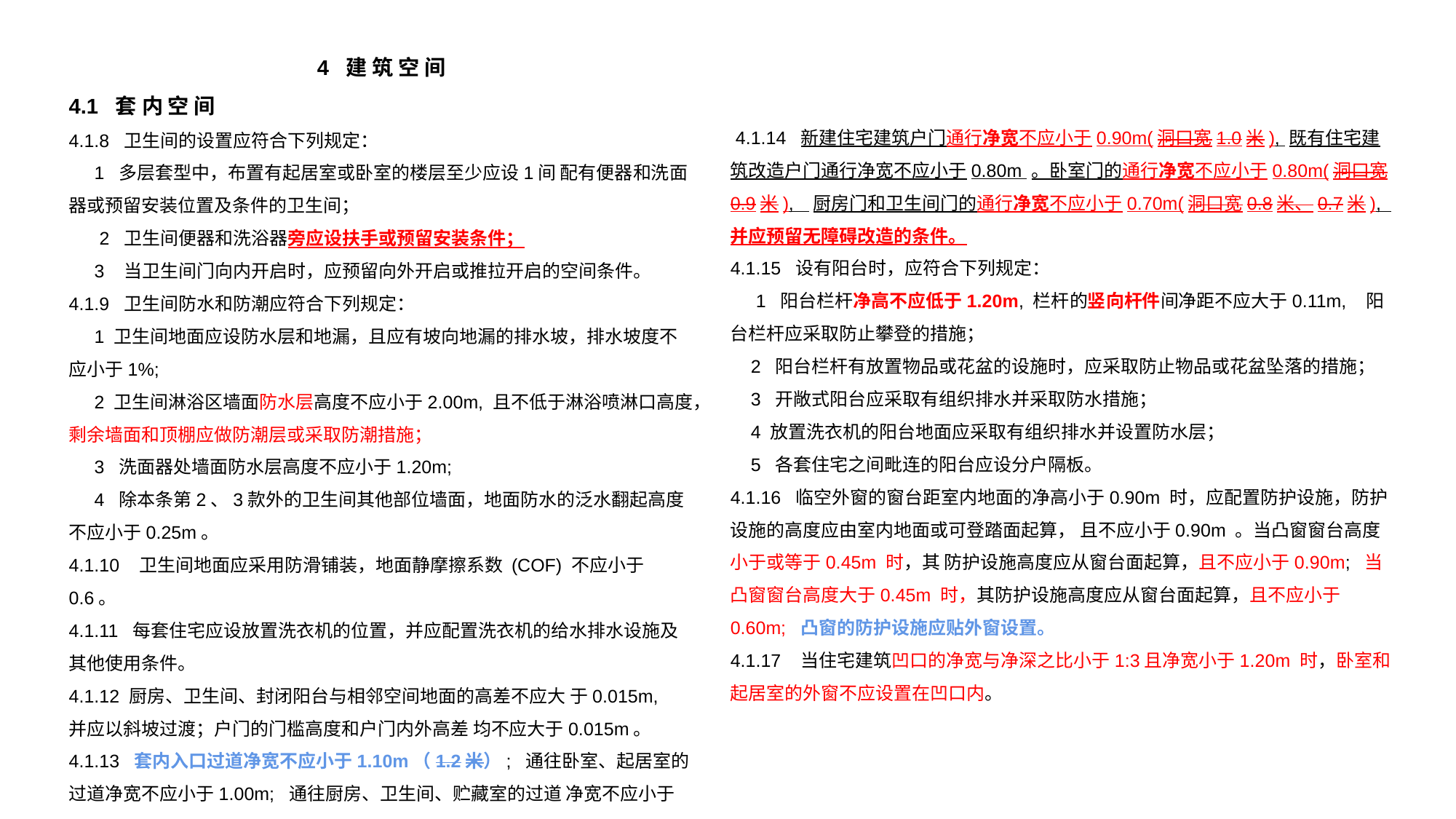

4  建 筑 空 间
4.1  套 内 空 间
4.1.8  卫生间的设置应符合下列规定：
     1  多层套型中，布置有起居室或卧室的楼层至少应设1间 配有便器和洗面器或预留安装位置及条件的卫生间；
      2  卫生间便器和洗浴器旁应设扶手或预留安装条件；
     3   当卫生间门向内开启时，应预留向外开启或推拉开启的空间条件。
4.1.9  卫生间防水和防潮应符合下列规定：
     1 卫生间地面应设防水层和地漏，且应有坡向地漏的排水坡，排水坡度不应小于1%;
     2 卫生间淋浴区墙面防水层高度不应小于2.00m, 且不低于淋浴喷淋口高度，剩余墙面和顶棚应做防潮层或采取防潮措施；
     3  洗面器处墙面防水层高度不应小于1.20m;
     4  除本条第2、3款外的卫生间其他部位墙面，地面防水的泛水翻起高度不应小于0.25m。
4.1.10   卫生间地面应采用防滑铺装，地面静摩擦系数 (COF) 不应小于0.6。
4.1.11  每套住宅应设放置洗衣机的位置，并应配置洗衣机的给水排水设施及其他使用条件。
4.1.12 厨房、卫生间、封闭阳台与相邻空间地面的高差不应大 于0.015m,   并应以斜坡过渡；户门的门槛高度和户门内外高差 均不应大于0.015m。
4.1.13  套内入口过道净宽不应小于1.10m（1.2米）;  通往卧室、起居室的过道净宽不应小于1.00m;  通往厨房、卫生间、贮藏室的过道 净宽不应小于0.90m。

 4.1.14  新建住宅建筑户门通行净宽不应小于0.90m(洞口宽1.0米), 既有住宅建筑改造户门通行净宽不应小于0.80m 。卧室门的通行净宽不应小于0.80m(洞口宽0.9米),   厨房门和卫生间门的通行净宽不应小于0.70m(洞口宽0.8米、0.7米),   并应预留无障碍改造的条件。
4.1.15  设有阳台时，应符合下列规定：
     1  阳台栏杆净高不应低于1.20m, 栏杆的竖向杆件间净距不应大于0.11m,   阳台栏杆应采取防止攀登的措施；
    2  阳台栏杆有放置物品或花盆的设施时，应采取防止物品或花盆坠落的措施；
    3  开敞式阳台应采取有组织排水并采取防水措施；
    4 放置洗衣机的阳台地面应采取有组织排水并设置防水层；
    5  各套住宅之间毗连的阳台应设分户隔板。
4.1.16  临空外窗的窗台距室内地面的净高小于0.90m 时，应配置防护设施，防护设施的高度应由室内地面或可登踏面起算， 且不应小于0.90m 。当凸窗窗台高度小于或等于0.45m 时，其 防护设施高度应从窗台面起算，且不应小于0.90m;  当凸窗窗台高度大于0.45m 时，其防护设施高度应从窗台面起算，且不应小于0.60m;  凸窗的防护设施应贴外窗设置。
4.1.17   当住宅建筑凹口的净宽与净深之比小于1:3且净宽小于1.20m 时，卧室和起居室的外窗不应设置在凹口内。